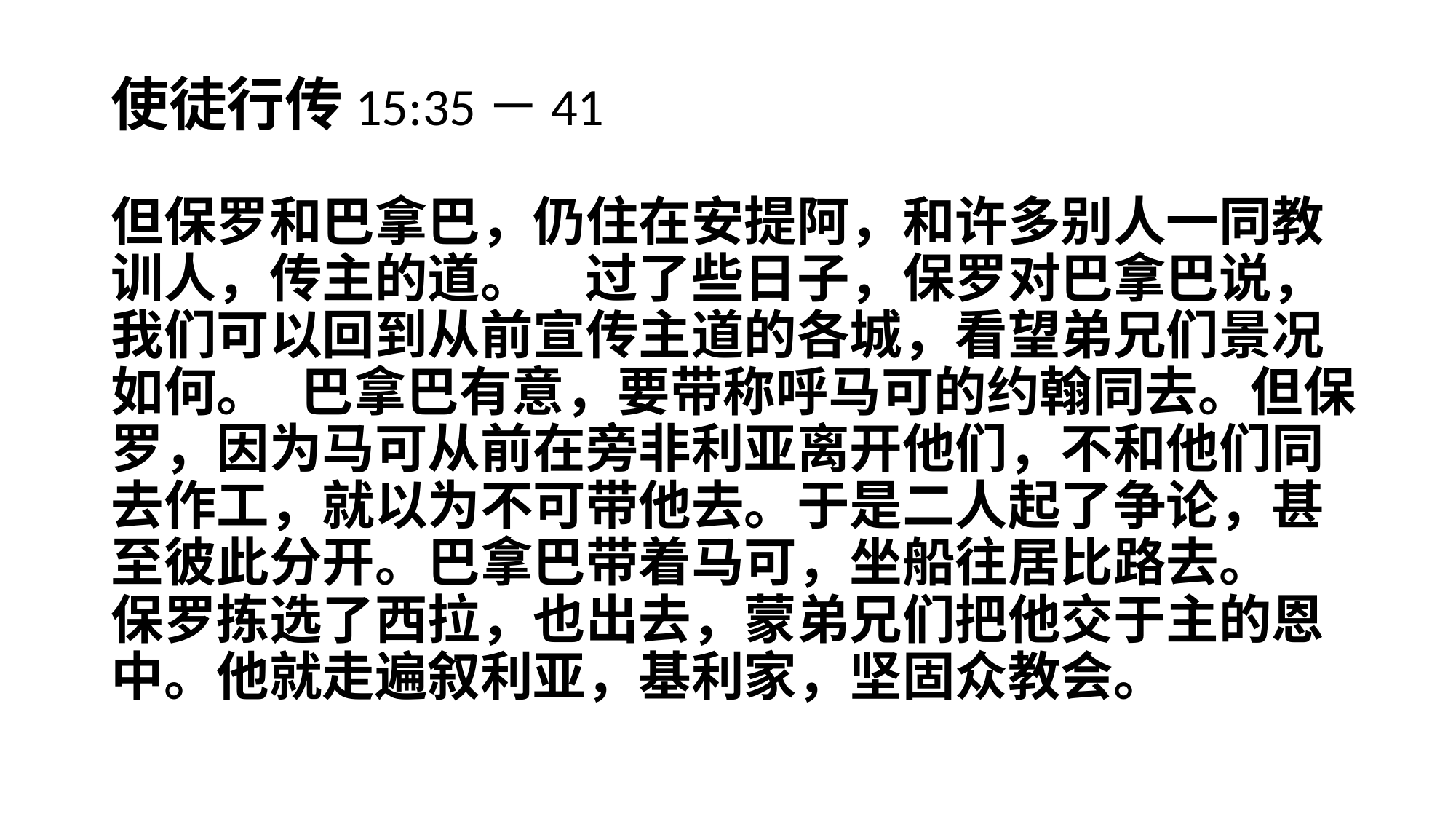

# 使徒行传15:35－41 但保罗和巴拿巴，仍住在安提阿，和许多别人一同教训人，传主的道。	过了些日子，保罗对巴拿巴说，我们可以回到从前宣传主道的各城，看望弟兄们景况如何。	巴拿巴有意，要带称呼马可的约翰同去。但保罗，因为马可从前在旁非利亚离开他们，不和他们同去作工，就以为不可带他去。于是二人起了争论，甚至彼此分开。巴拿巴带着马可，坐船往居比路去。	保罗拣选了西拉，也出去，蒙弟兄们把他交于主的恩中。他就走遍叙利亚，基利家，坚固众教会。